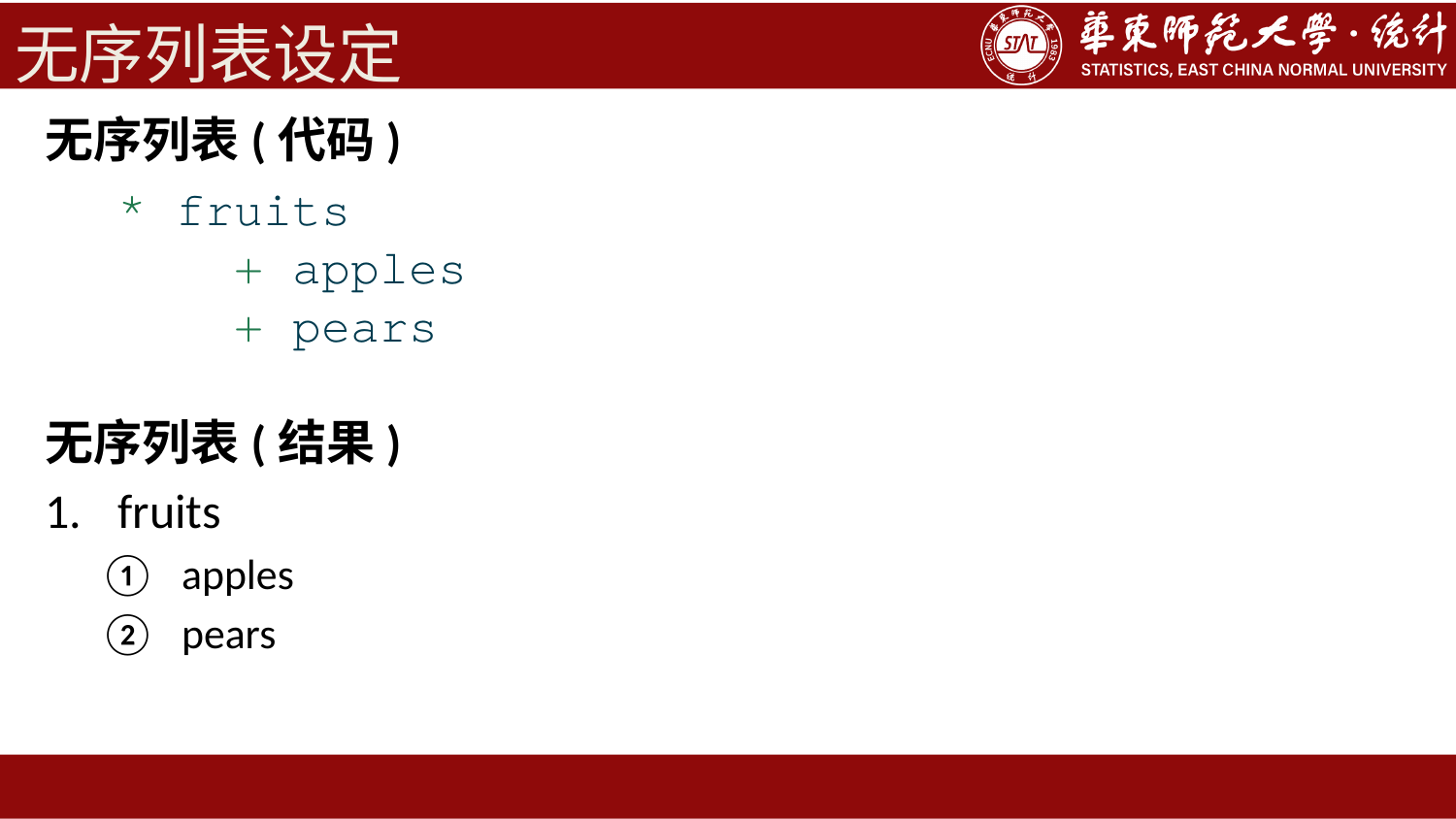

# 无序列表设定
无序列表(代码)
* fruits
    + apples
    + pears
无序列表(结果)
fruits
apples
pears

10